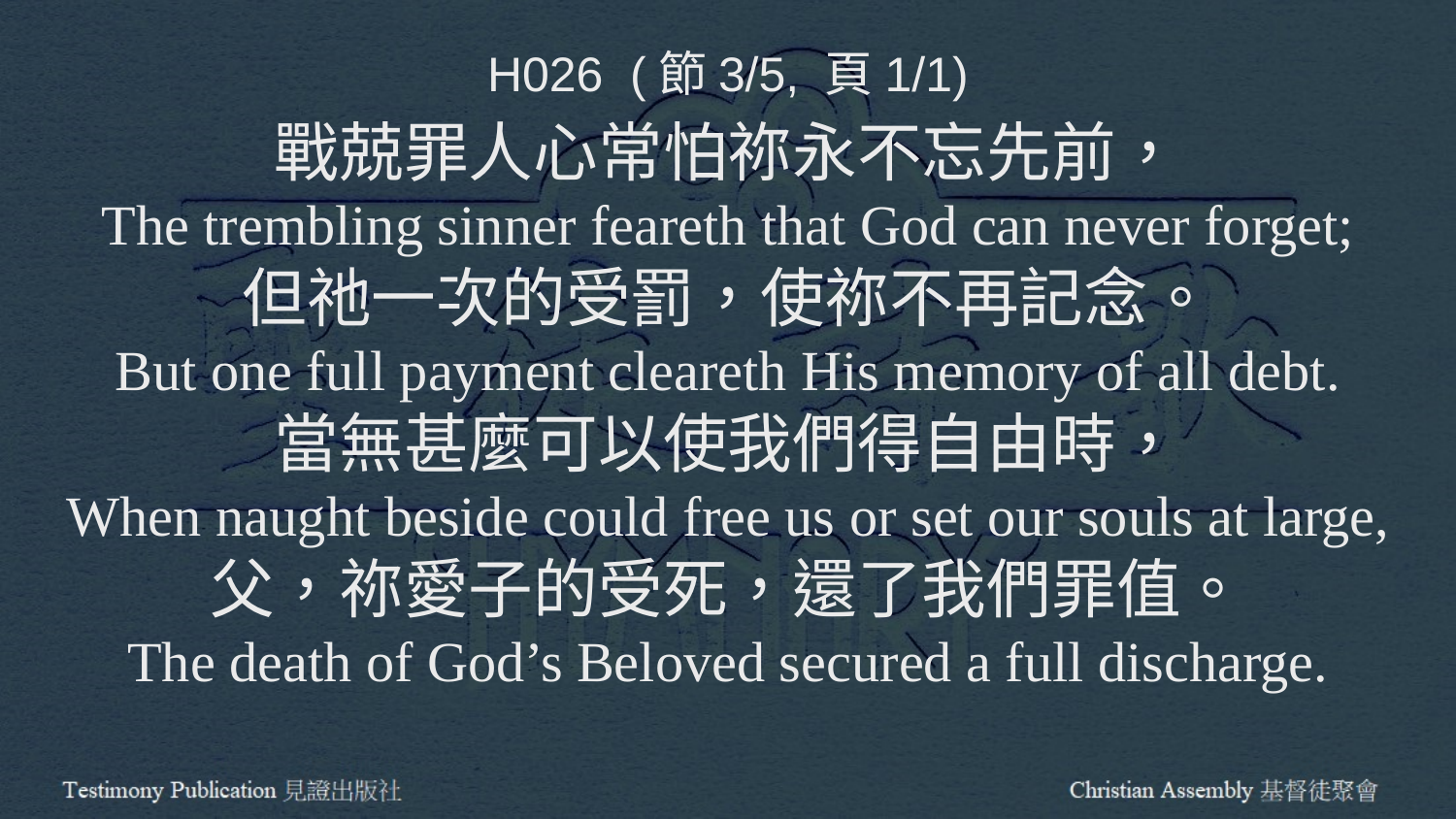

H026  (節3/5, 頁1/1)
戰兢罪人心常怕祢永不忘先前，
The trembling sinner feareth that God can never forget;
但祂一次的受罰，使祢不再記念。
But one full payment cleareth His memory of all debt.
當無甚麼可以使我們得自由時，
When naught beside could free us or set our souls at large,
父，祢愛子的受死，還了我們罪值。
The death of God’s Beloved secured a full discharge.